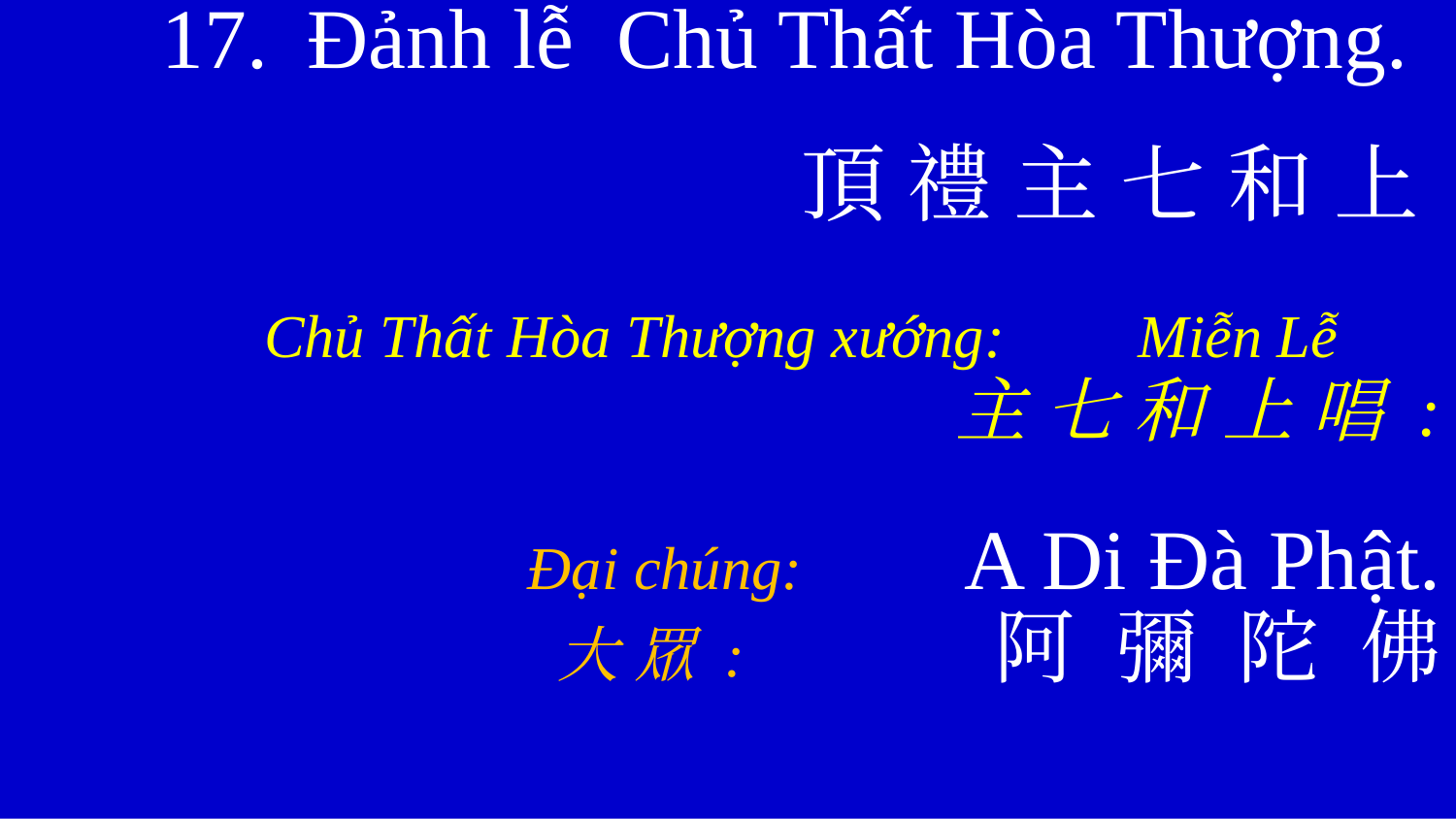

17.	Đảnh lễ  Chủ Thất Hòa Thượng.

頂 禮 主 七 和 上

Chủ Thất Hòa Thượng xướng:	Miễn Lễ
主 七 和 上 唱 :

Đại chúng:  	A Di Đà Phật.
大 眾 : 		阿  彌  陀  佛